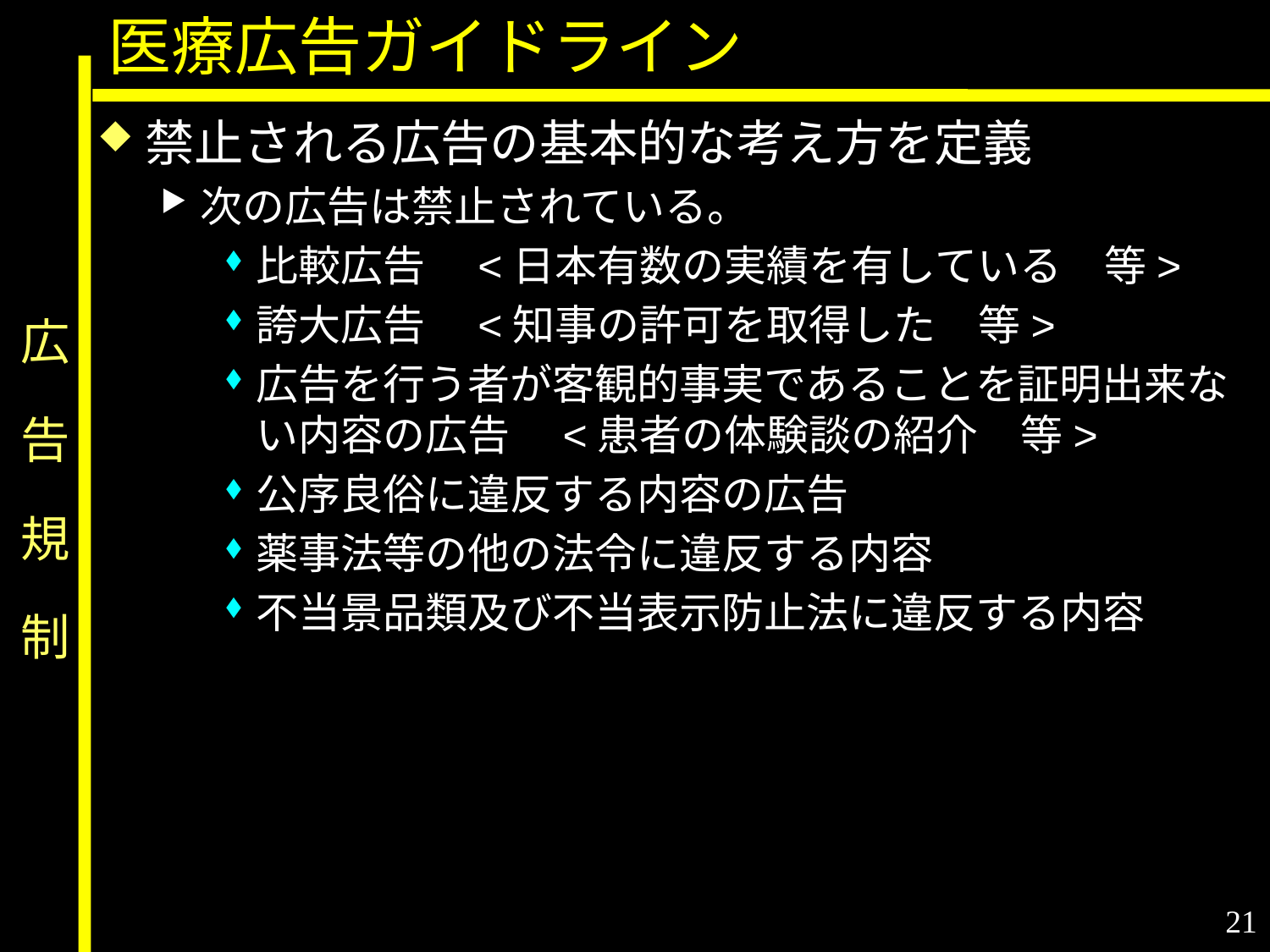

医療広告ガイドライン

禁止される広告の基本的な考え方を定義
次の広告は禁止されている。
比較広告　<日本有数の実績を有している　等>
誇大広告　<知事の許可を取得した　等>
広告を行う者が客観的事実であることを証明出来ない内容の広告　<患者の体験談の紹介　等>
公序良俗に違反する内容の広告
薬事法等の他の法令に違反する内容
不当景品類及び不当表示防止法に違反する内容
# 広　告　規　制
21